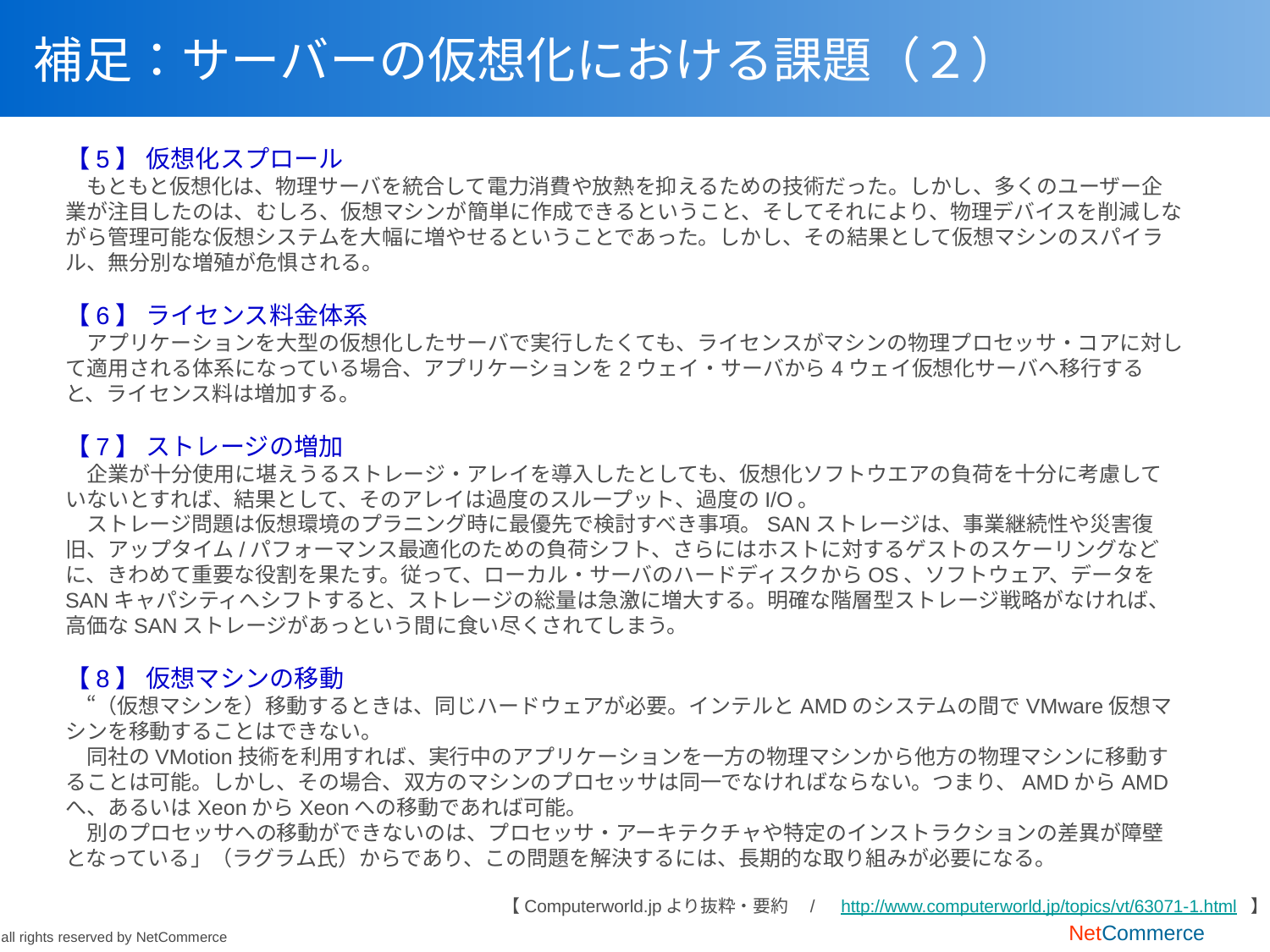

# 補足：サーバーの仮想化における課題（２）
【5】 仮想化スプロール
　もともと仮想化は、物理サーバを統合して電力消費や放熱を抑えるための技術だった。しかし、多くのユーザー企業が注目したのは、むしろ、仮想マシンが簡単に作成できるということ、そしてそれにより、物理デバイスを削減しながら管理可能な仮想システムを大幅に増やせるということであった。しかし、その結果として仮想マシンのスパイラル、無分別な増殖が危惧される。

【6】 ライセンス料金体系
　アプリケーションを大型の仮想化したサーバで実行したくても、ライセンスがマシンの物理プロセッサ・コアに対して適用される体系になっている場合、アプリケーションを2ウェイ・サーバから4ウェイ仮想化サーバへ移行すると、ライセンス料は増加する。

【7】 ストレージの増加
　企業が十分使用に堪えうるストレージ・アレイを導入したとしても、仮想化ソフトウエアの負荷を十分に考慮していないとすれば、結果として、そのアレイは過度のスループット、過度のI/O。
　ストレージ問題は仮想環境のプラニング時に最優先で検討すべき事項。SANストレージは、事業継続性や災害復旧、アップタイム/パフォーマンス最適化のための負荷シフト、さらにはホストに対するゲストのスケーリングなどに、きわめて重要な役割を果たす。従って、ローカル・サーバのハードディスクからOS、ソフトウェア、データをSANキャパシティへシフトすると、ストレージの総量は急激に増大する。明確な階層型ストレージ戦略がなければ、高価なSANストレージがあっという間に食い尽くされてしまう。

【8】 仮想マシンの移動
　“（仮想マシンを）移動するときは、同じハードウェアが必要。インテルとAMDのシステムの間でVMware仮想マシンを移動することはできない。
　同社のVMotion技術を利用すれば、実行中のアプリケーションを一方の物理マシンから他方の物理マシンに移動することは可能。しかし、その場合、双方のマシンのプロセッサは同一でなければならない。つまり、AMDからAMDへ、あるいはXeonからXeonへの移動であれば可能。
　別のプロセッサへの移動ができないのは、プロセッサ・アーキテクチャや特定のインストラクションの差異が障壁となっている」（ラグラム氏）からであり、この問題を解決するには、長期的な取り組みが必要になる。
【Computerworld.jpより抜粋・要約　/　http://www.computerworld.jp/topics/vt/63071-1.html  】